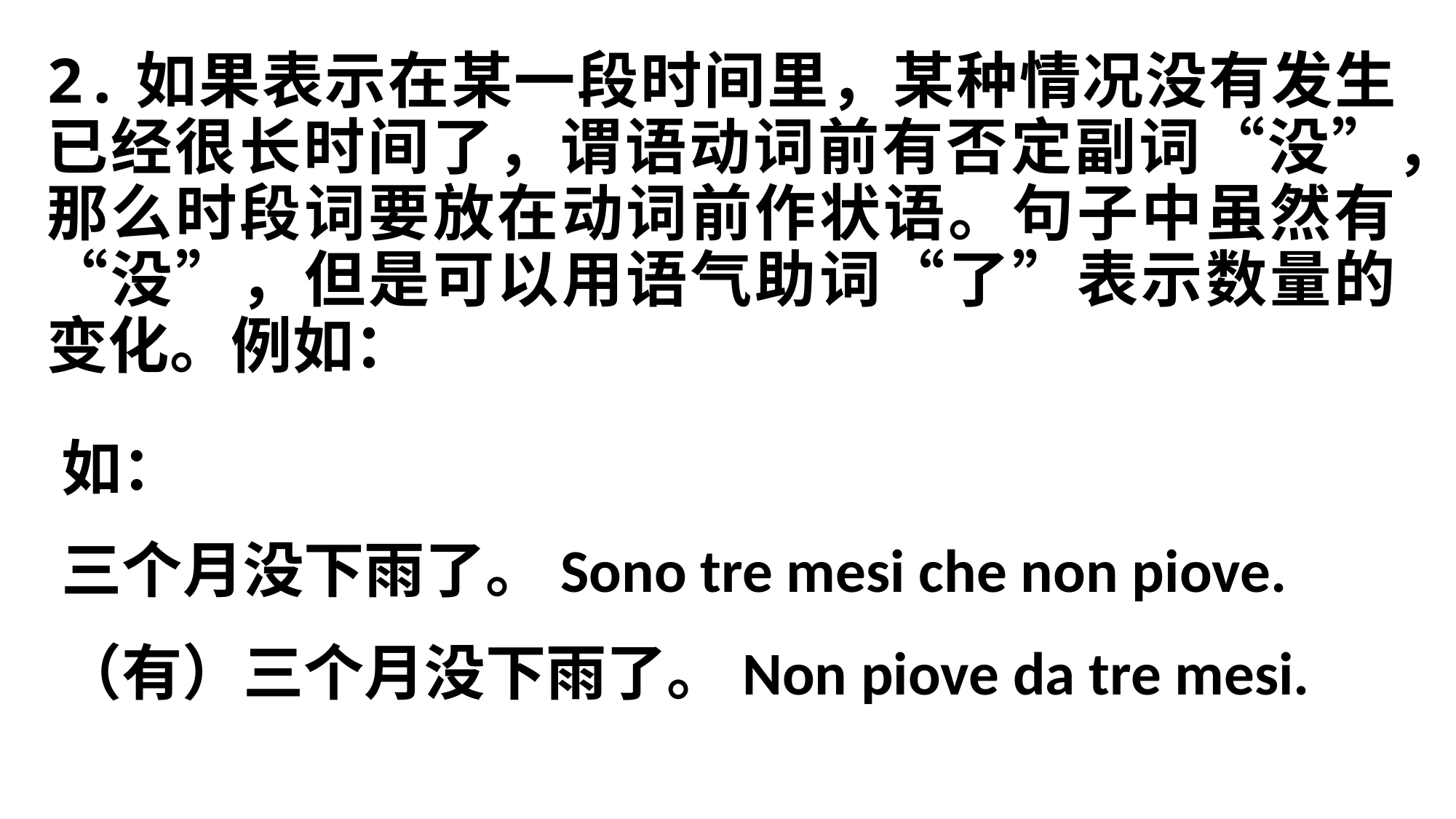

# 2.如果表示在某一段时间里，某种情况没有发生已经很长时间了，谓语动词前有否定副词“没”，那么时段词要放在动词前作状语。句子中虽然有“没”，但是可以用语气助词“了”表示数量的变化。例如：
如：
三个月没下雨了。Sono tre mesi che non piove.
（有）三个月没下雨了。Non piove da tre mesi.